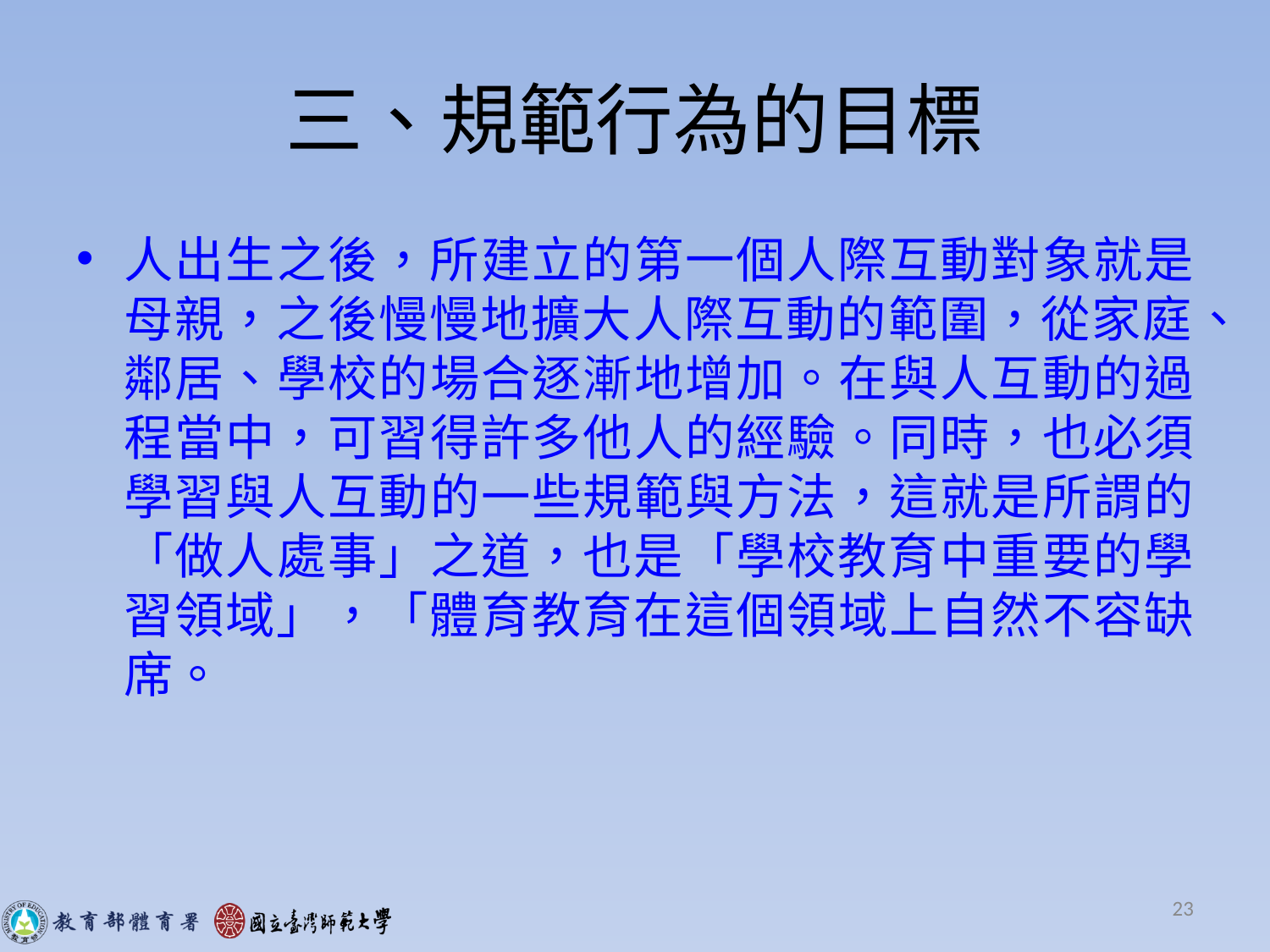

# 三、規範行為的目標
人出生之後，所建立的第一個人際互動對象就是母親，之後慢慢地擴大人際互動的範圍，從家庭、鄰居、學校的場合逐漸地增加。在與人互動的過程當中，可習得許多他人的經驗。同時，也必須學習與人互動的一些規範與方法，這就是所謂的「做人處事」之道，也是「學校教育中重要的學習領域」，「體育教育在這個領域上自然不容缺席。

23